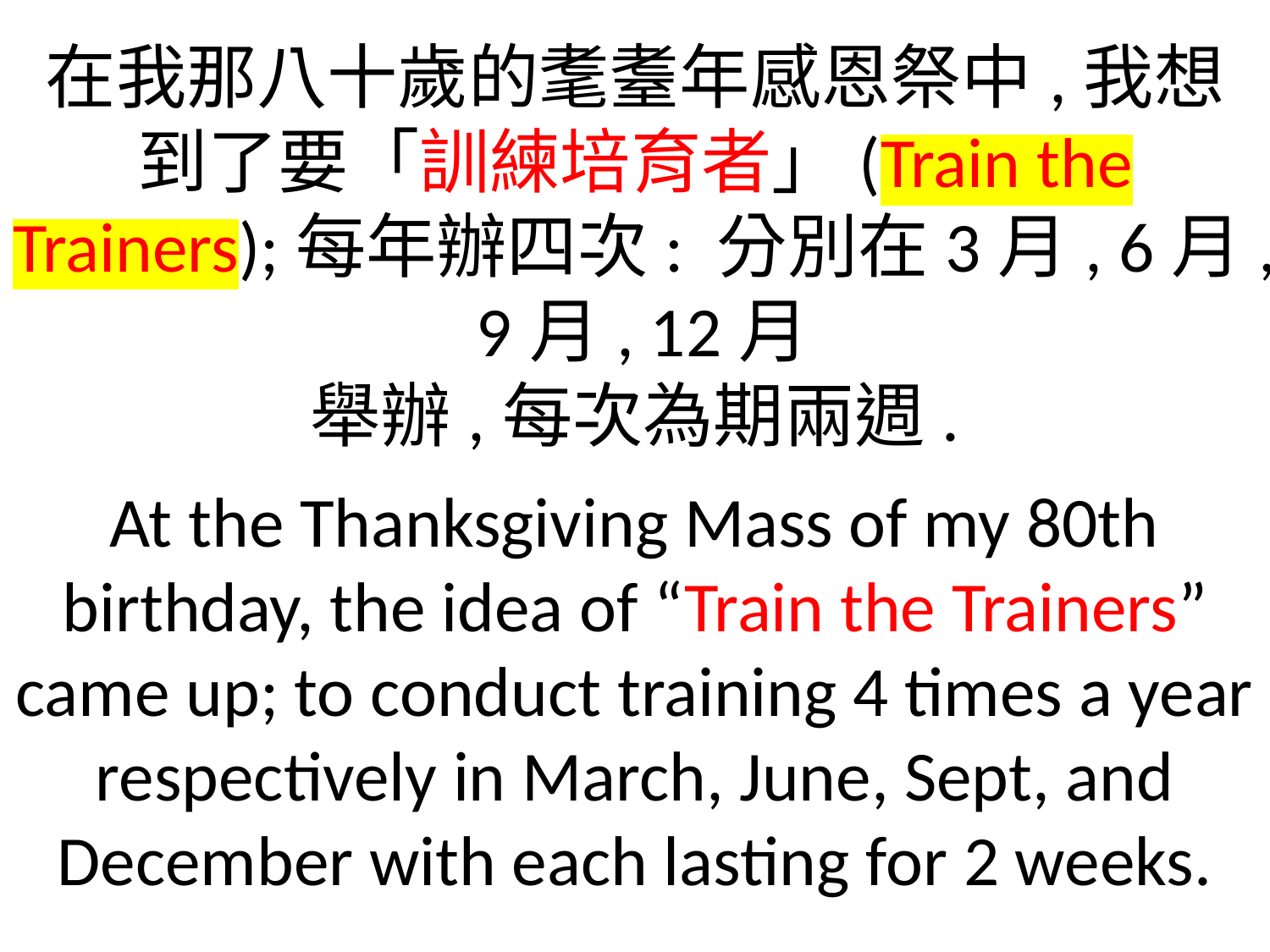

在我那八十歲的耄耋年感恩祭中,我想到了要「訓練培育者」(Train the Trainers);每年辦四次: 分別在3月, 6月, 9月, 12月
舉辦,每次為期兩週.
At the Thanksgiving Mass of my 80th birthday, the idea of “Train the Trainers” came up; to conduct training 4 times a year respectively in March, June, Sept, and December with each lasting for 2 weeks.